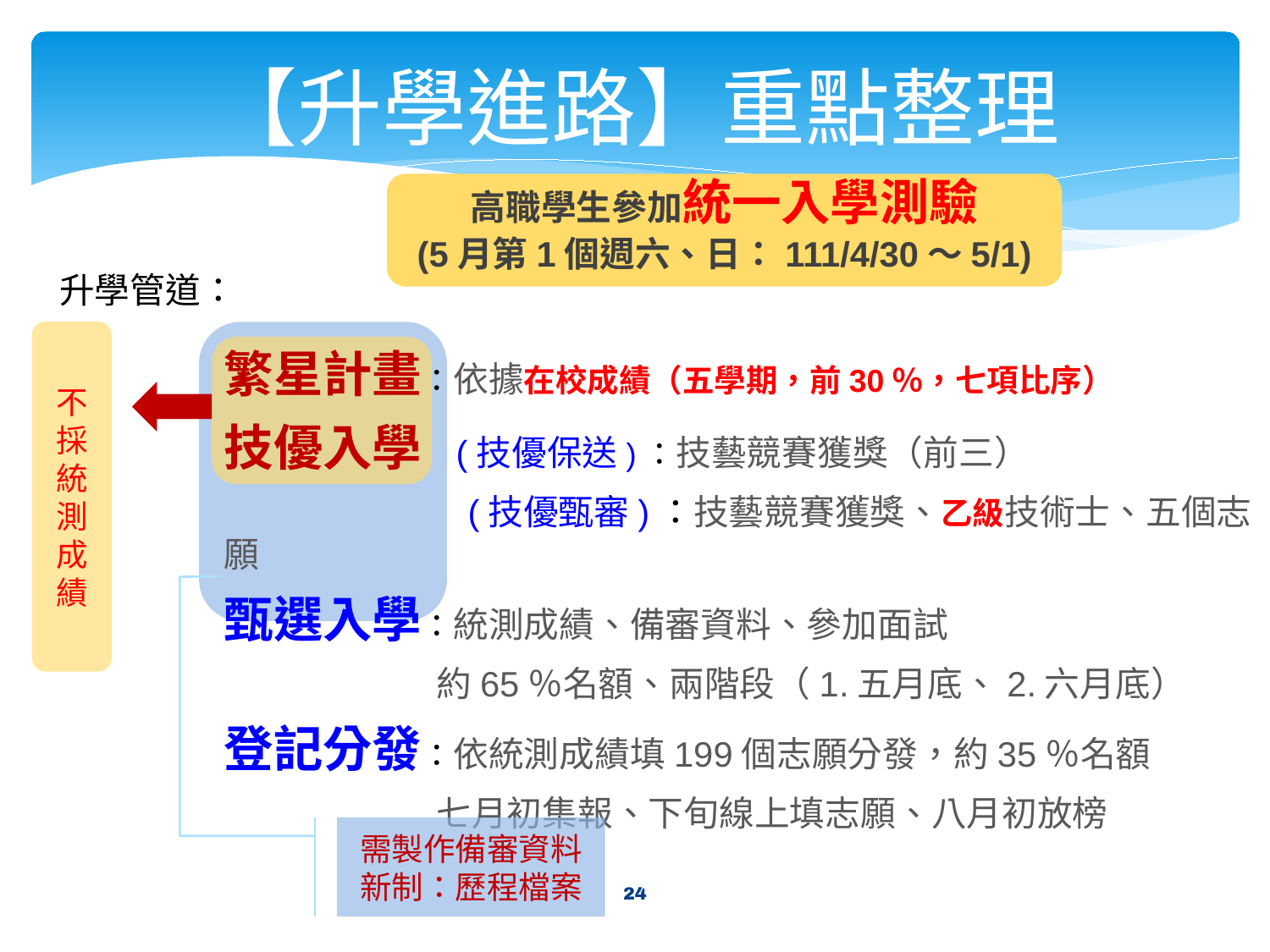

【升學進路】重點整理
高職學生參加統一入學測驗
(5月第1個週六、日：111/4/30～5/1)
升學管道：
不採
統測成績

繁星計畫：依據在校成績（五學期，前30％，七項比序）
技優入學  (技優保送)：技藝競賽獲獎（前三）
                         (技優甄審)：技藝競賽獲獎、乙級技術士、五個志願
甄選入學：統測成績、備審資料、參加面試
                          約65％名額、兩階段（1.五月底、2.六月底）
登記分發：依統測成績填199個志願分發，約35％名額
                          七月初集報、下旬線上填志願、八月初放榜

需製作備審資料
新制：歷程檔案
24